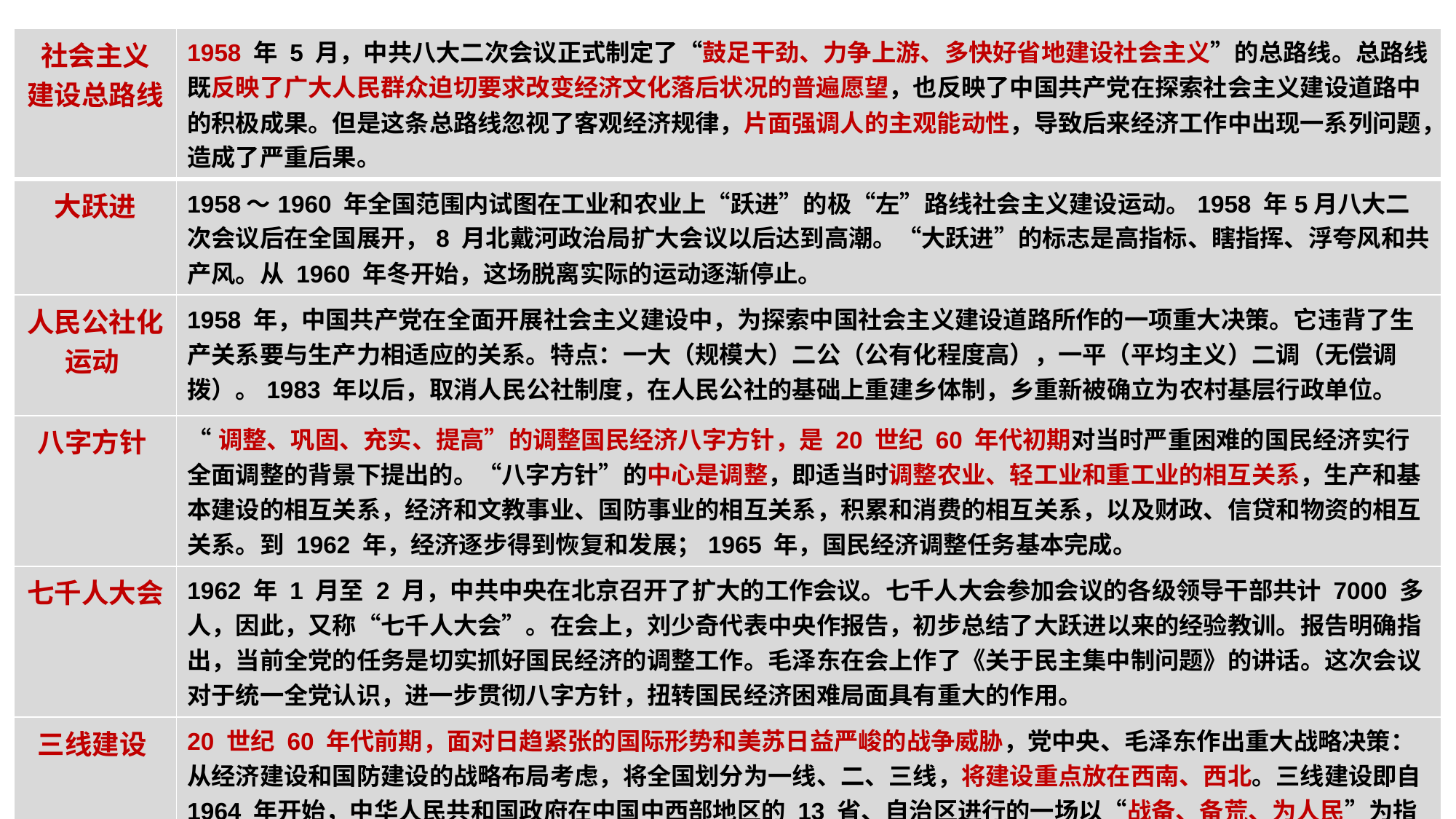

| 社会主义 建设总路线 | 1958 年 5 月，中共八大二次会议正式制定了“鼓足干劲、力争上游、多快好省地建设社会主义”的总路线。总路线既反映了广大人民群众迫切要求改变经济文化落后状况的普遍愿望，也反映了中国共产党在探索社会主义建设道路中的积极成果。但是这条总路线忽视了客观经济规律，片面强调人的主观能动性，导致后来经济工作中出现一系列问题，造成了严重后果。 |
| --- | --- |
| 大跃进 | 1958～1960 年全国范围内试图在工业和农业上“跃进”的极“左”路线社会主义建设运动。1958 年5月八大二次会议后在全国展开，8 月北戴河政治局扩大会议以后达到高潮。“大跃进”的标志是高指标、瞎指挥、浮夸风和共产风。从 1960 年冬开始，这场脱离实际的运动逐渐停止。 |
| 人民公社化运动 | 1958 年，中国共产党在全面开展社会主义建设中，为探索中国社会主义建设道路所作的一项重大决策。它违背了生产关系要与生产力相适应的关系。特点：一大（规模大）二公（公有化程度高），一平（平均主义）二调（无偿调拨）。1983 年以后，取消人民公社制度，在人民公社的基础上重建乡体制，乡重新被确立为农村基层行政单位。 |
| 八字方针 | “调整、巩固、充实、提高”的调整国民经济八字方针，是 20 世纪 60 年代初期对当时严重困难的国民经济实行全面调整的背景下提出的。“八字方针”的中心是调整，即适当时调整农业、轻工业和重工业的相互关系，生产和基本建设的相互关系，经济和文教事业、国防事业的相互关系，积累和消费的相互关系，以及财政、信贷和物资的相互关系。到 1962 年，经济逐步得到恢复和发展；1965 年，国民经济调整任务基本完成。 |
| 七千人大会 | 1962 年 1 月至 2 月，中共中央在北京召开了扩大的工作会议。七千人大会参加会议的各级领导干部共计 7000 多人，因此，又称“七千人大会”。在会上，刘少奇代表中央作报告，初步总结了大跃进以来的经验教训。报告明确指出，当前全党的任务是切实抓好国民经济的调整工作。毛泽东在会上作了《关于民主集中制问题》的讲话。这次会议对于统一全党认识，进一步贯彻八字方针，扭转国民经济困难局面具有重大的作用。 |
| 三线建设 | 20 世纪 60 年代前期，面对日趋紧张的国际形势和美苏日益严峻的战争威胁，党中央、毛泽东作出重大战略决策：从经济建设和国防建设的战略布局考虑，将全国划分为一线、二、三线，将建设重点放在西南、西北。三线建设即自 1964 年开始，中华人民共和国政府在中国中西部地区的 13 省、自治区进行的一场以“战备、备荒、为人民”为指导方针的大规模国防、科技、工业和交通基本设施建设。三线建设，是推进我国现代化进程的重要步骤，对于提高国家的国防能力和改善我国国民经济布局，推进中西部地区的经济社会发展具有重要意义。 |